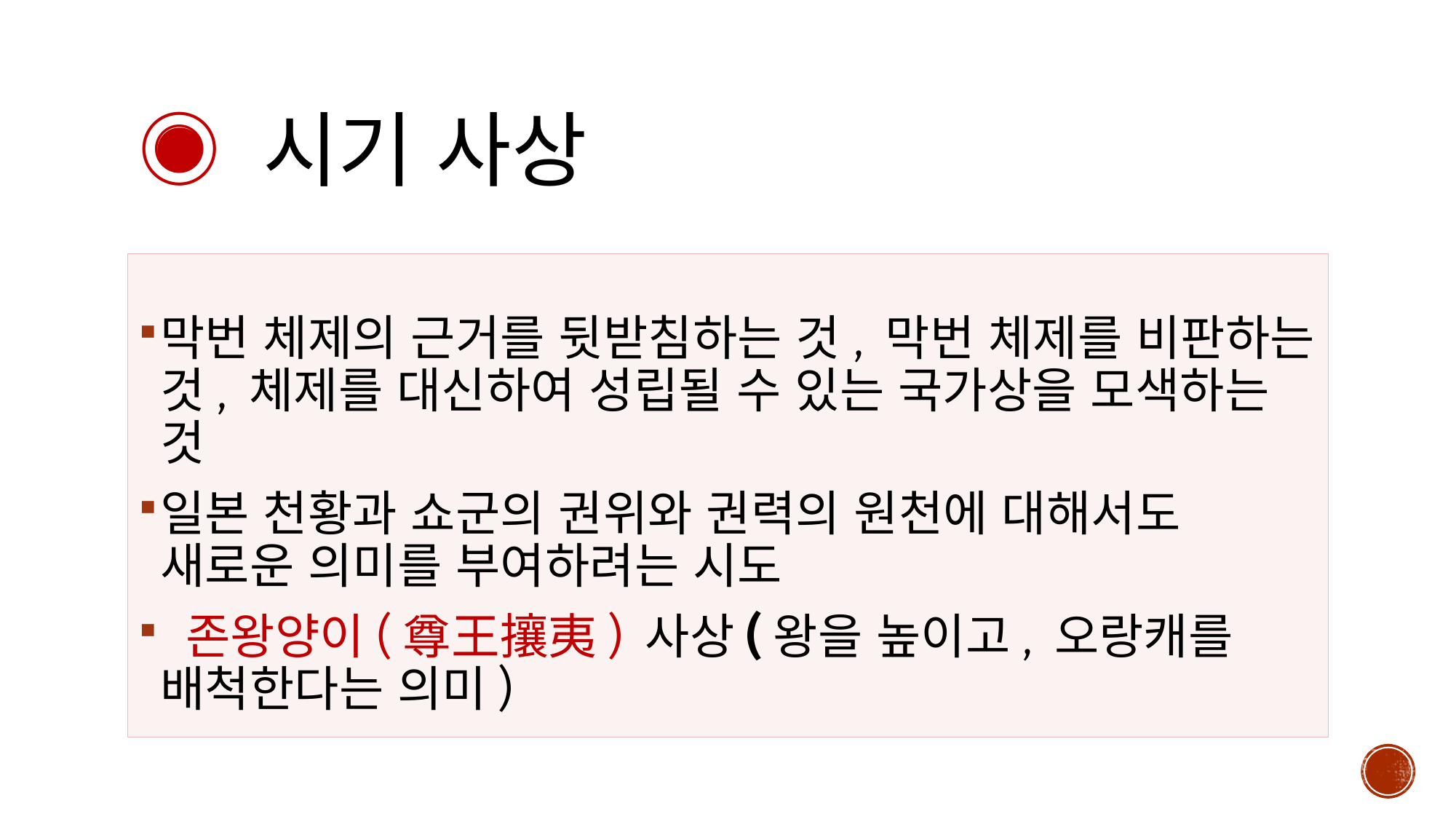

# ◎ 시기 사상

막번 체제의 근거를 뒷받침하는 것, 막번 체제를 비판하는 것, 체제를 대신하여 성립될 수 있는 국가상을 모색하는 것
일본 천황과 쇼군의 권위와 권력의 원천에 대해서도 새로운 의미를 부여하려는 시도
 존왕양이(尊王攘夷) 사상(왕을 높이고, 오랑캐를 배척한다는 의미)